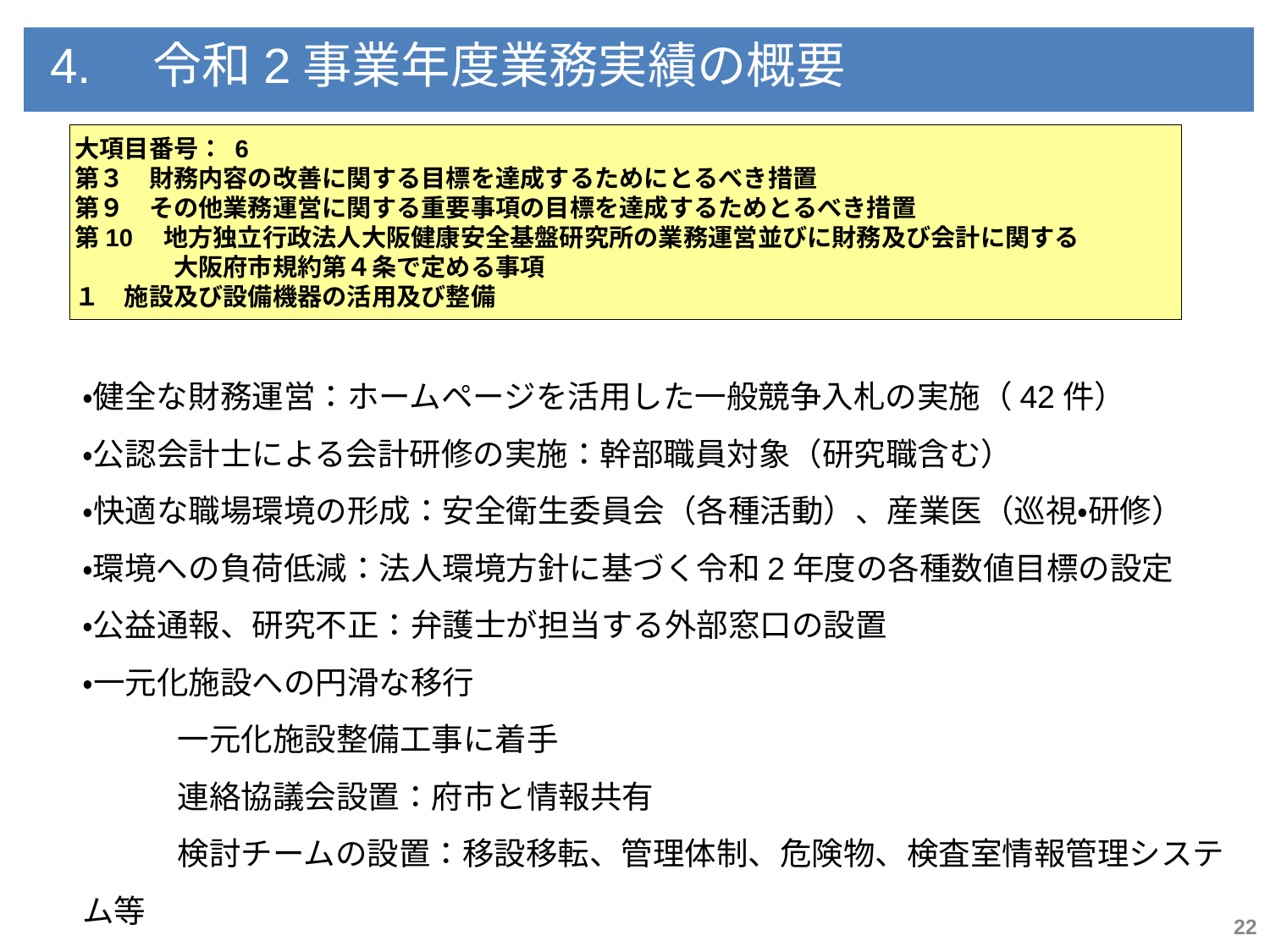

4.　令和2事業年度業務実績の概要
大項目番号： 6
第３　財務内容の改善に関する目標を達成するためにとるべき措置
第９　その他業務運営に関する重要事項の目標を達成するためとるべき措置
第10　地方独立行政法人大阪健康安全基盤研究所の業務運営並びに財務及び会計に関する
　　　　大阪府市規約第４条で定める事項
１　施設及び設備機器の活用及び整備
・健全な財務運営：ホームページを活用した一般競争入札の実施（42件）
・公認会計士による会計研修の実施：幹部職員対象（研究職含む）
・快適な職場環境の形成：安全衛生委員会（各種活動）、産業医（巡視・研修）
・環境への負荷低減：法人環境方針に基づく令和2年度の各種数値目標の設定
・公益通報、研究不正：弁護士が担当する外部窓口の設置
・一元化施設への円滑な移行
　　　一元化施設整備工事に着手
　　　連絡協議会設置：府市と情報共有
　　　検討チームの設置：移設移転、管理体制、危険物、検査室情報管理システム等
22